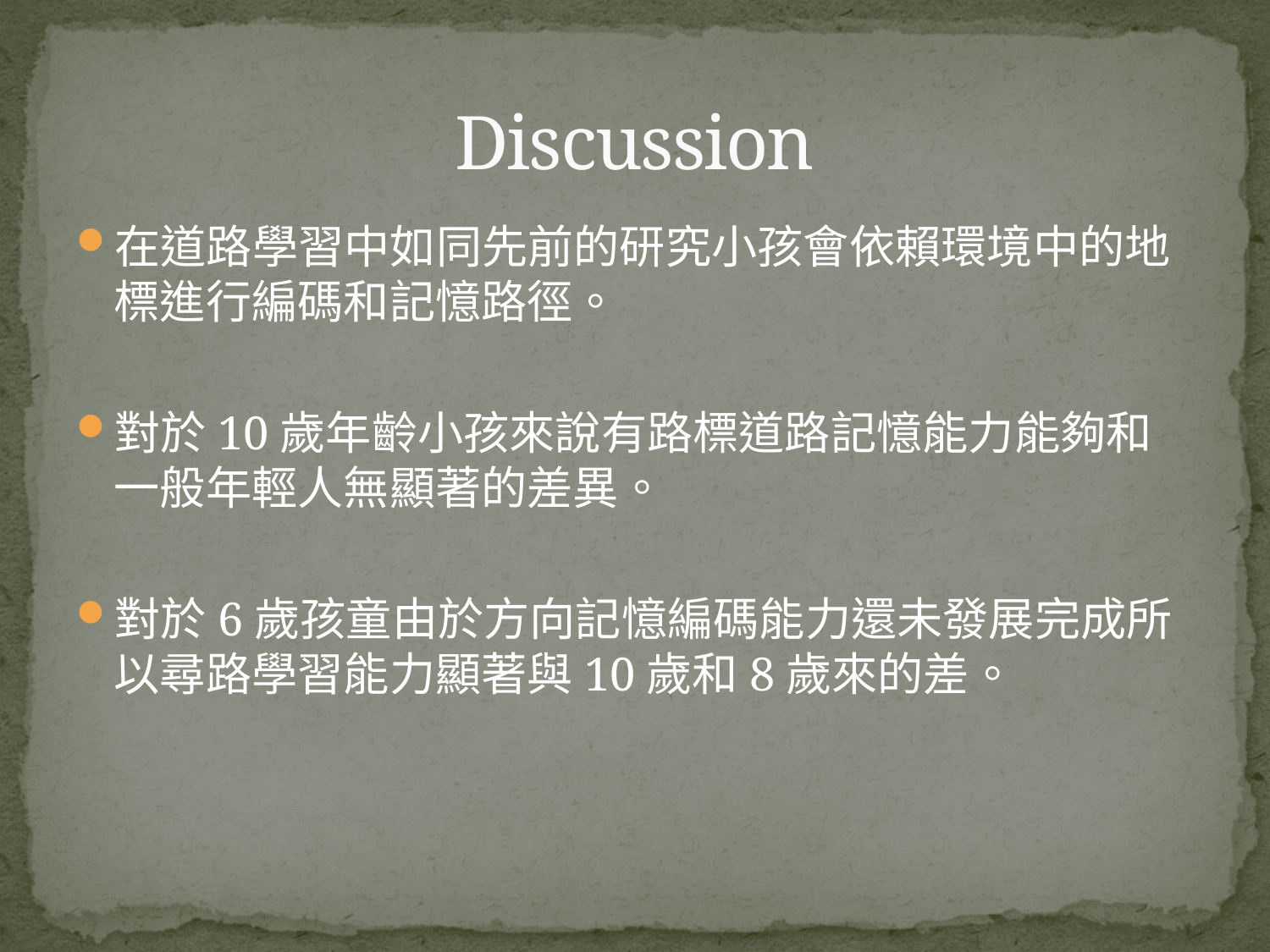

# Discussion
在道路學習中如同先前的研究小孩會依賴環境中的地標進行編碼和記憶路徑。

對於10歲年齡小孩來說有路標道路記憶能力能夠和一般年輕人無顯著的差異。

對於6歲孩童由於方向記憶編碼能力還未發展完成所以尋路學習能力顯著與10歲和8歲來的差。